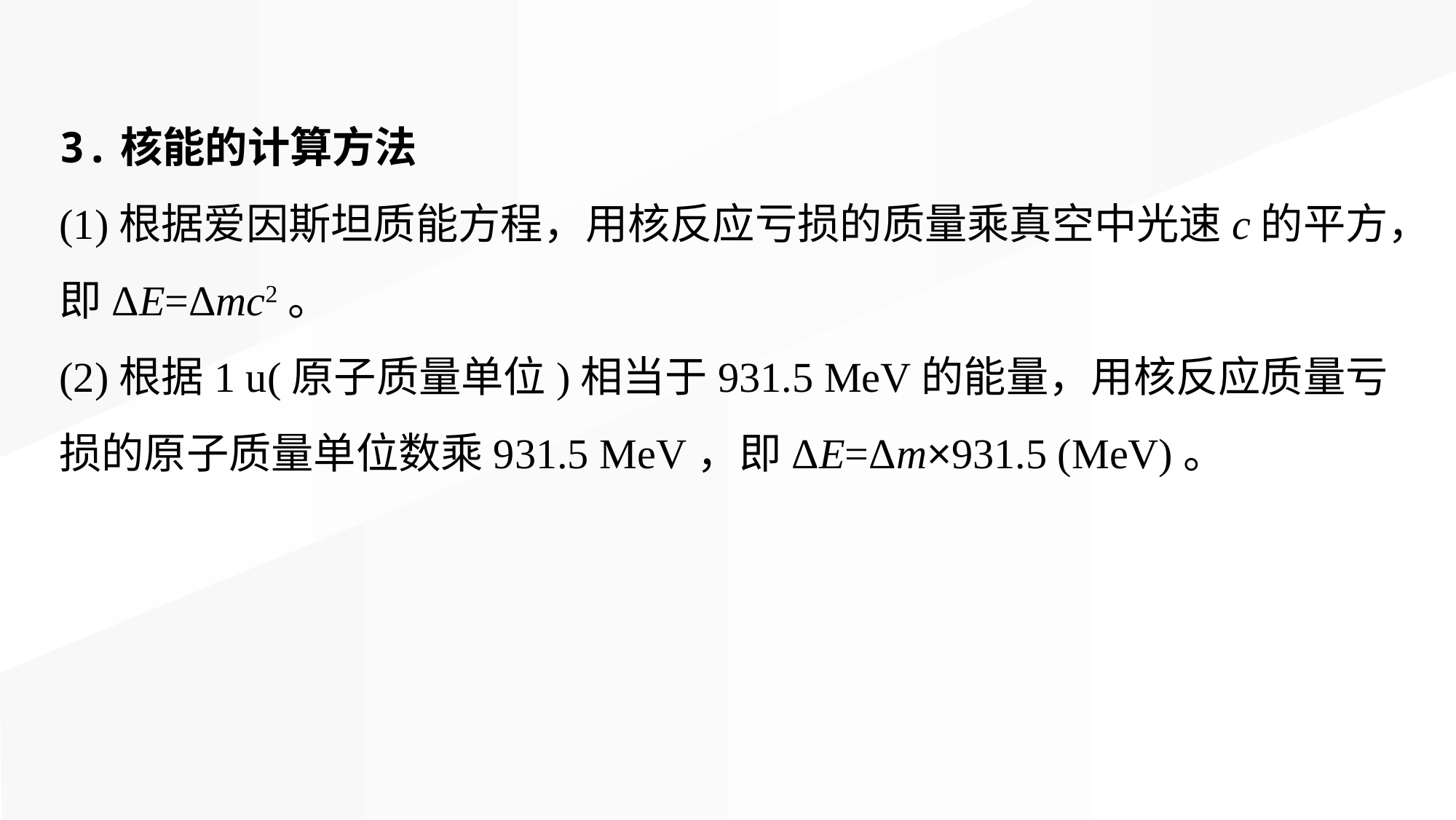

3.核能的计算方法
(1)根据爱因斯坦质能方程，用核反应亏损的质量乘真空中光速c的平方，即ΔE=Δmc2。
(2)根据1 u(原子质量单位)相当于931.5 MeV的能量，用核反应质量亏损的原子质量单位数乘931.5 MeV，即ΔE=Δm×931.5 (MeV)。